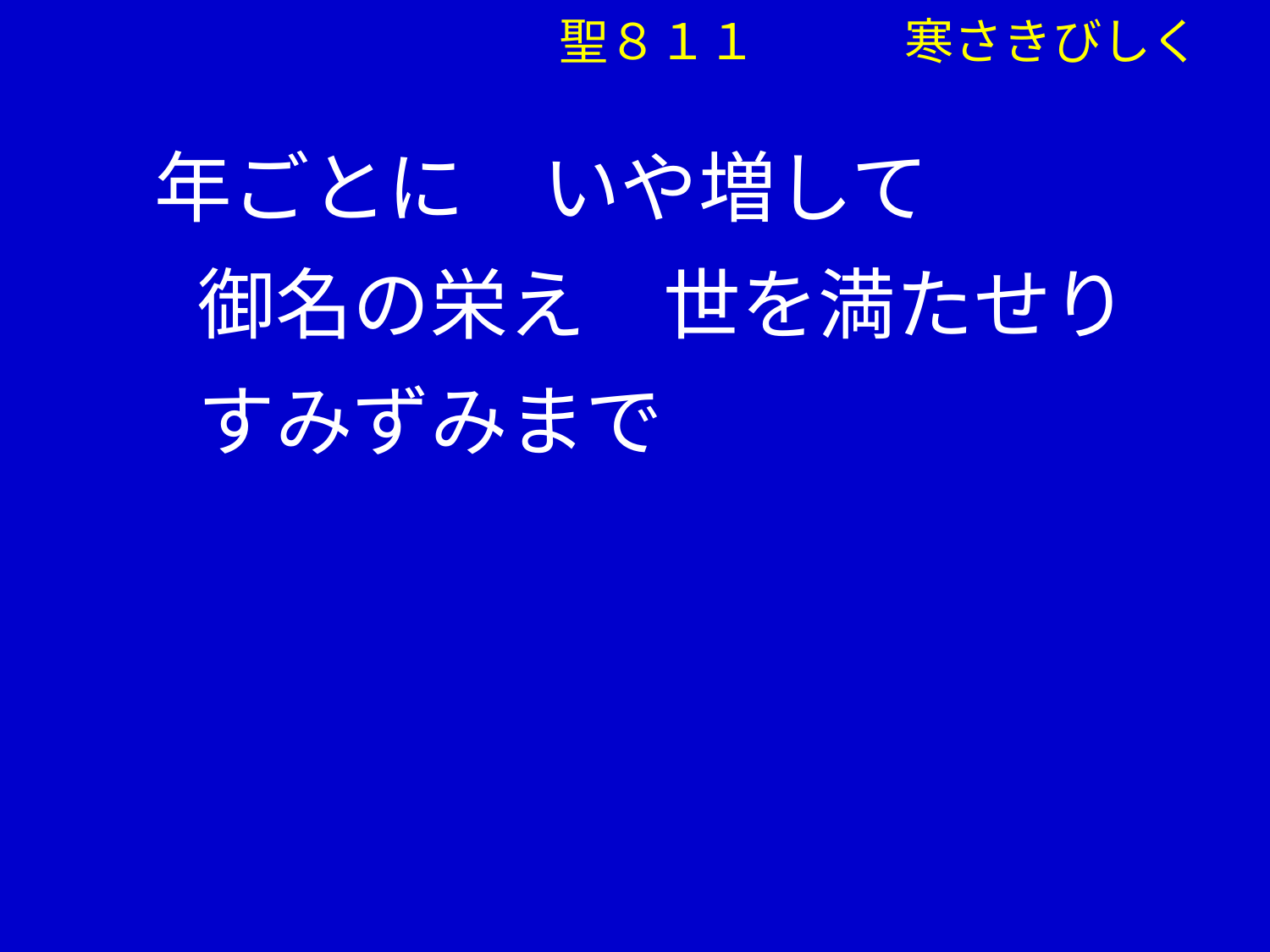

聖８１１　　　寒さきびしく
　  年ごとに　いや増して
　　御名の栄え　世を満たせり
　　すみずみまで